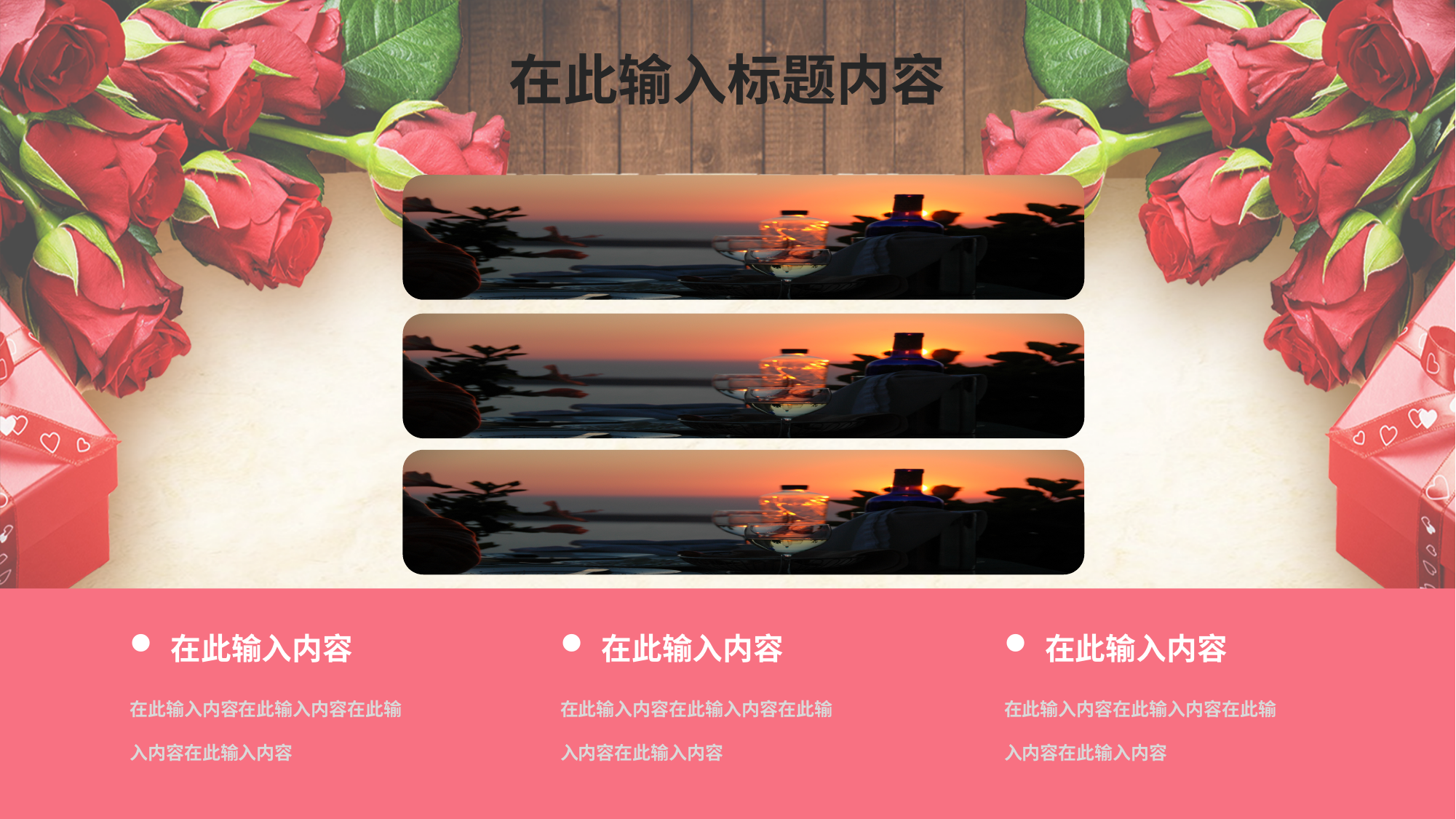

在此输入标题内容

在此输入内容
在此输入内容在此输入内容在此输入内容在此输入内容
在此输入内容
在此输入内容在此输入内容在此输入内容在此输入内容
在此输入内容
在此输入内容在此输入内容在此输入内容在此输入内容